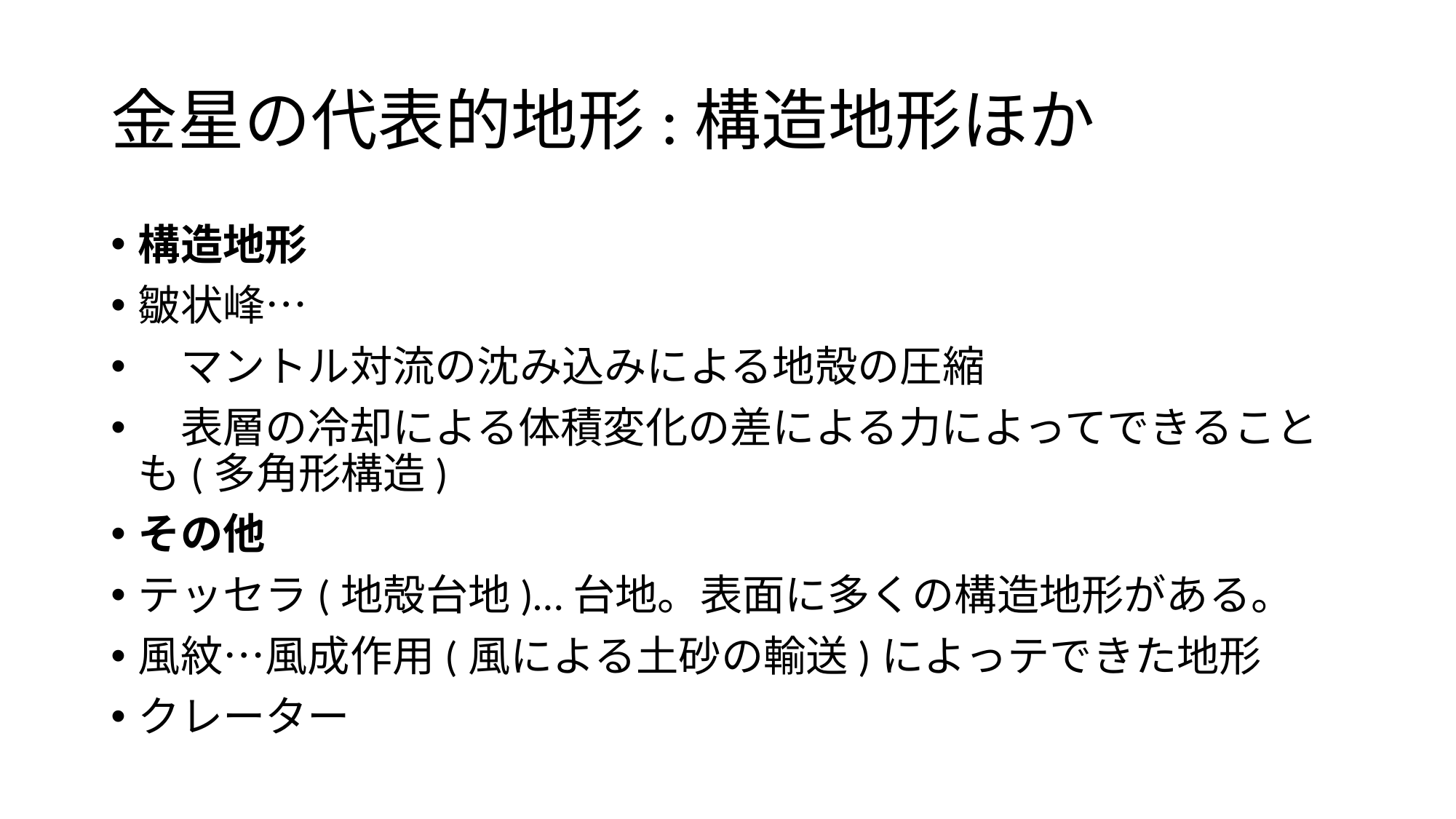

# 金星の代表的地形:構造地形ほか
構造地形
皺状峰…
　マントル対流の沈み込みによる地殻の圧縮
　表層の冷却による体積変化の差による力によってできることも(多角形構造)
その他
テッセラ(地殻台地)…台地。表面に多くの構造地形がある。
風紋…風成作用(風による土砂の輸送)によっテできた地形
クレーター